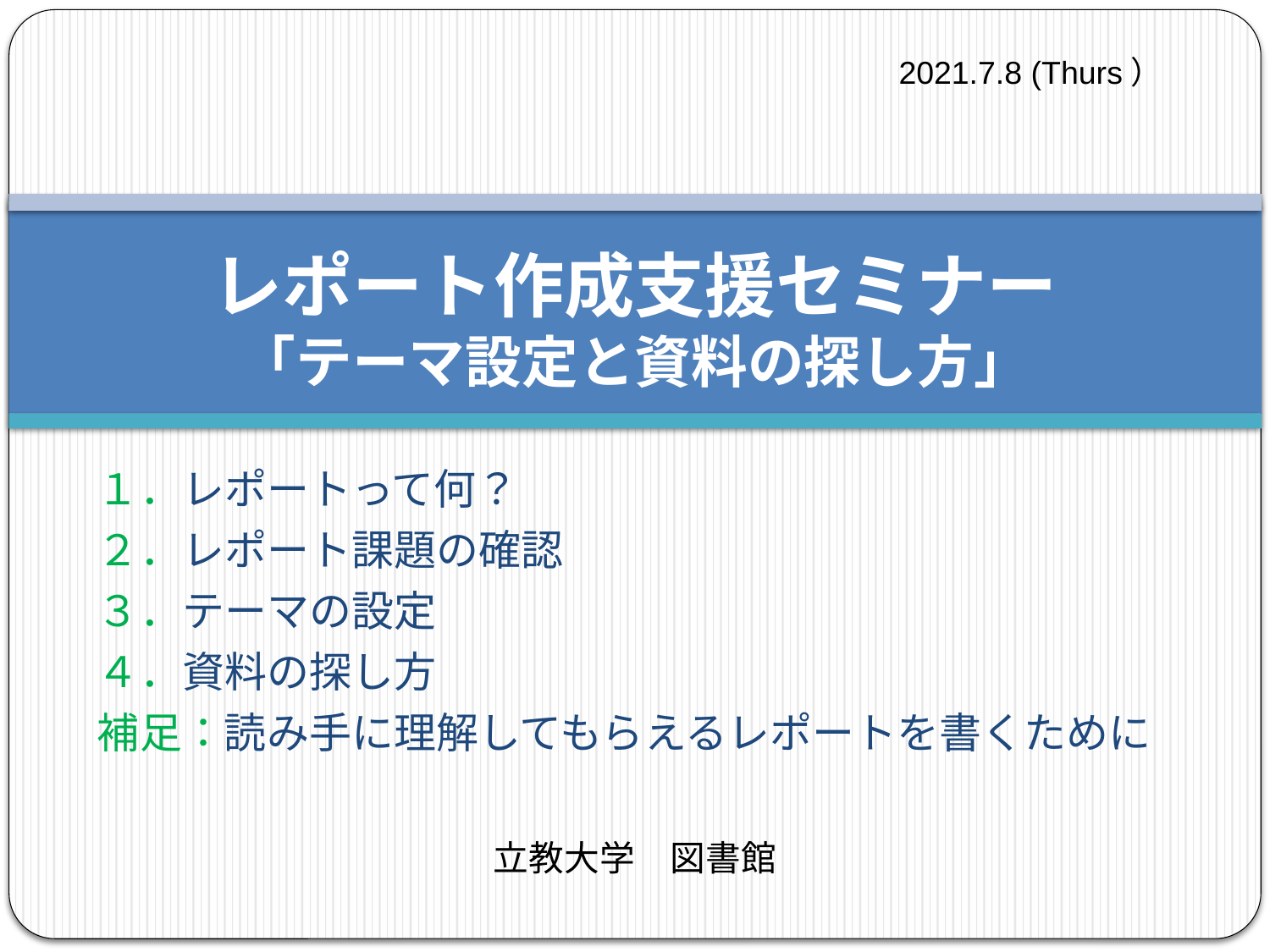

2021.7.8 (Thurs）
# レポート作成支援セミナー 「テーマ設定と資料の探し方」
１．レポートって何？
２．レポート課題の確認
３．テーマの設定
４．資料の探し方
補足：読み手に理解してもらえるレポートを書くために

立教大学　図書館